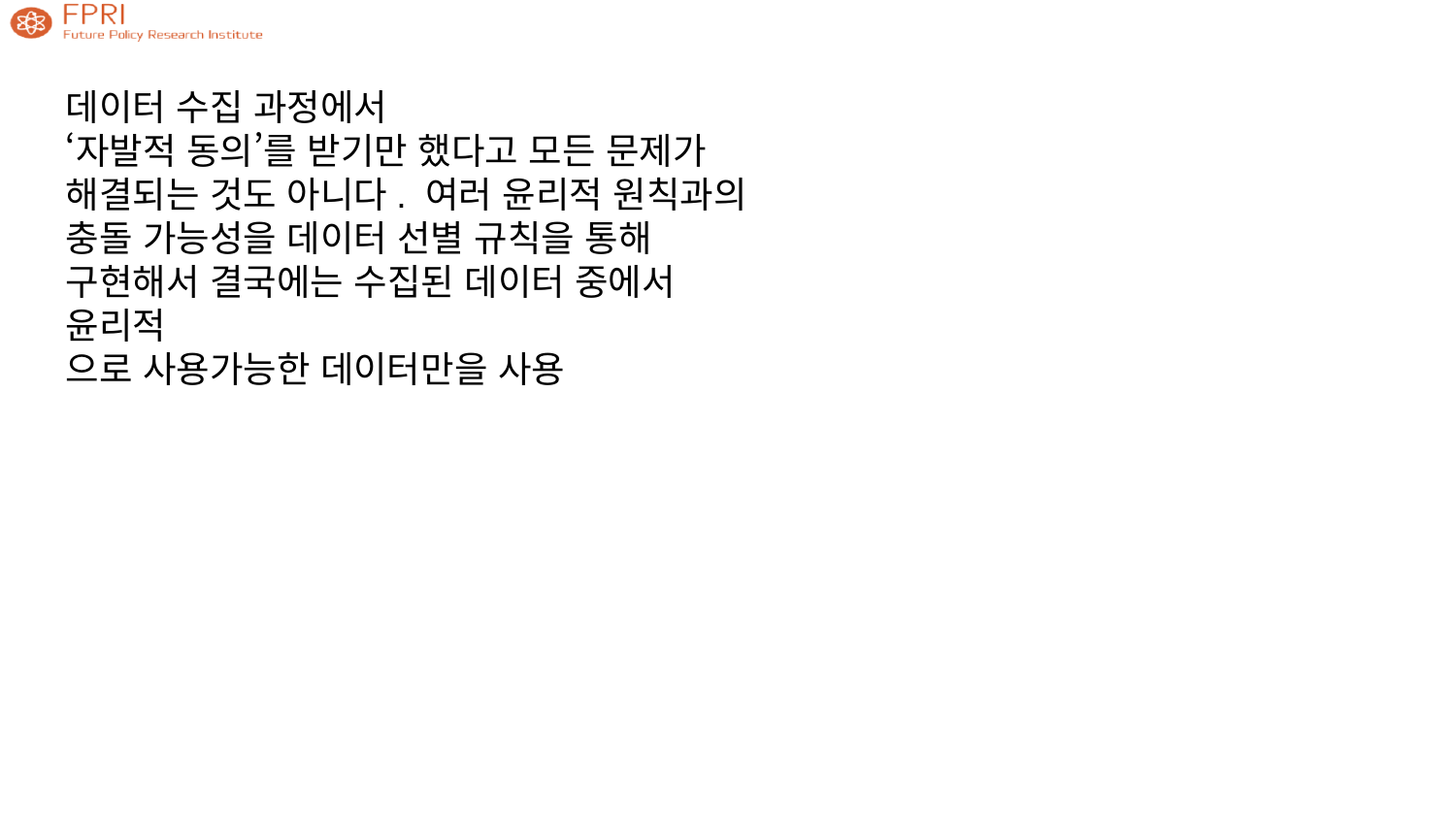

데이터 수집 과정에서
‘자발적 동의’를 받기만 했다고 모든 문제가 해결되는 것도 아니다. 여러 윤리적 원칙과의
충돌 가능성을 데이터 선별 규칙을 통해 구현해서 결국에는 수집된 데이터 중에서 윤리적
으로 사용가능한 데이터만을 사용